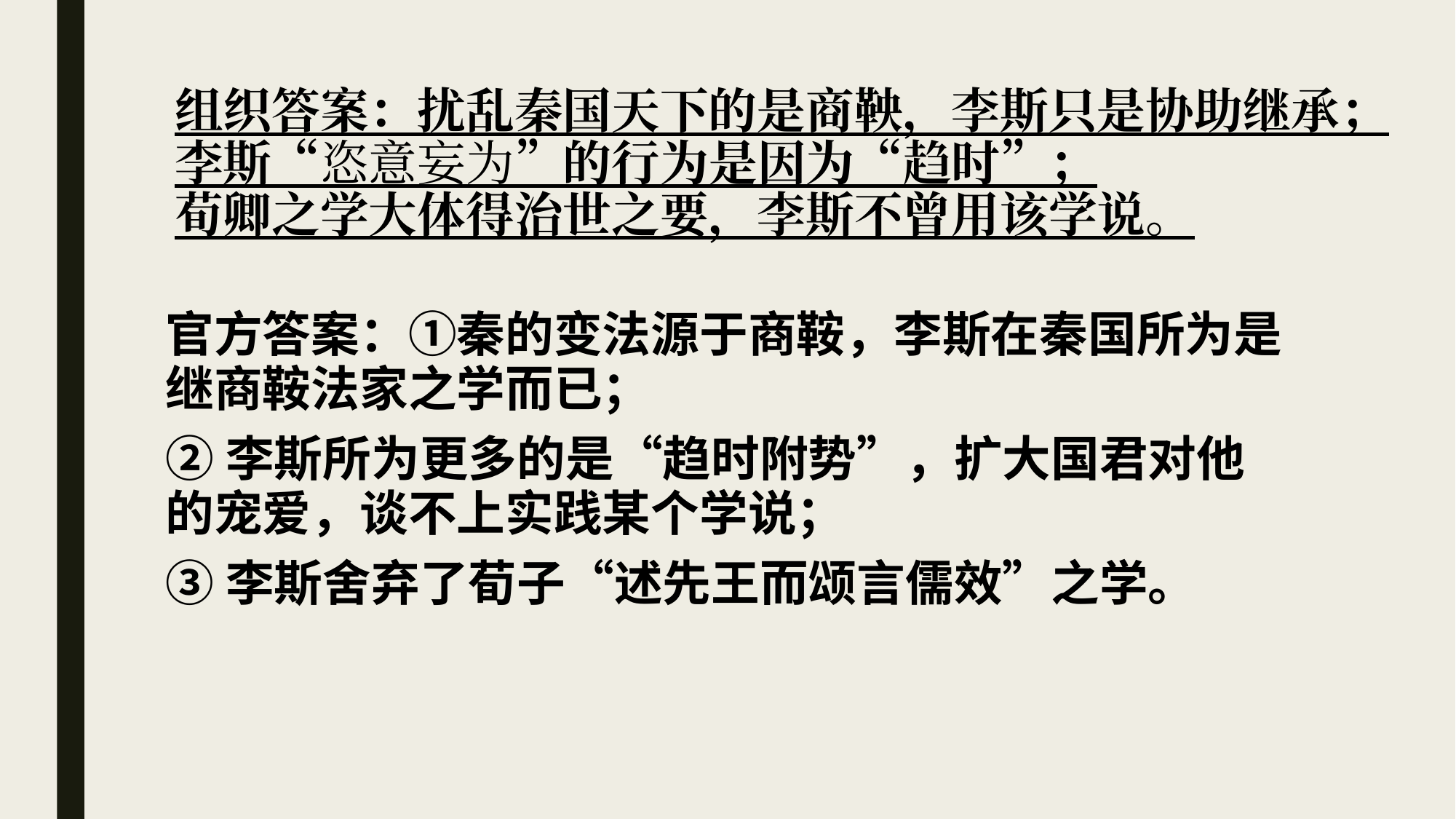

# 组织答案：扰乱秦国天下的是商鞅，李斯只是协助继承； 李斯“恣意妄为”的行为是因为“趋时”； 荀卿之学大体得治世之要，李斯不曾用该学说。
官方答案：①秦的变法源于商鞍，李斯在秦国所为是继商鞍法家之学而已；
②李斯所为更多的是“趋时附势”，扩大国君对他的宠爱，谈不上实践某个学说；
③李斯舍弃了荀子“述先王而颂言儒效”之学。